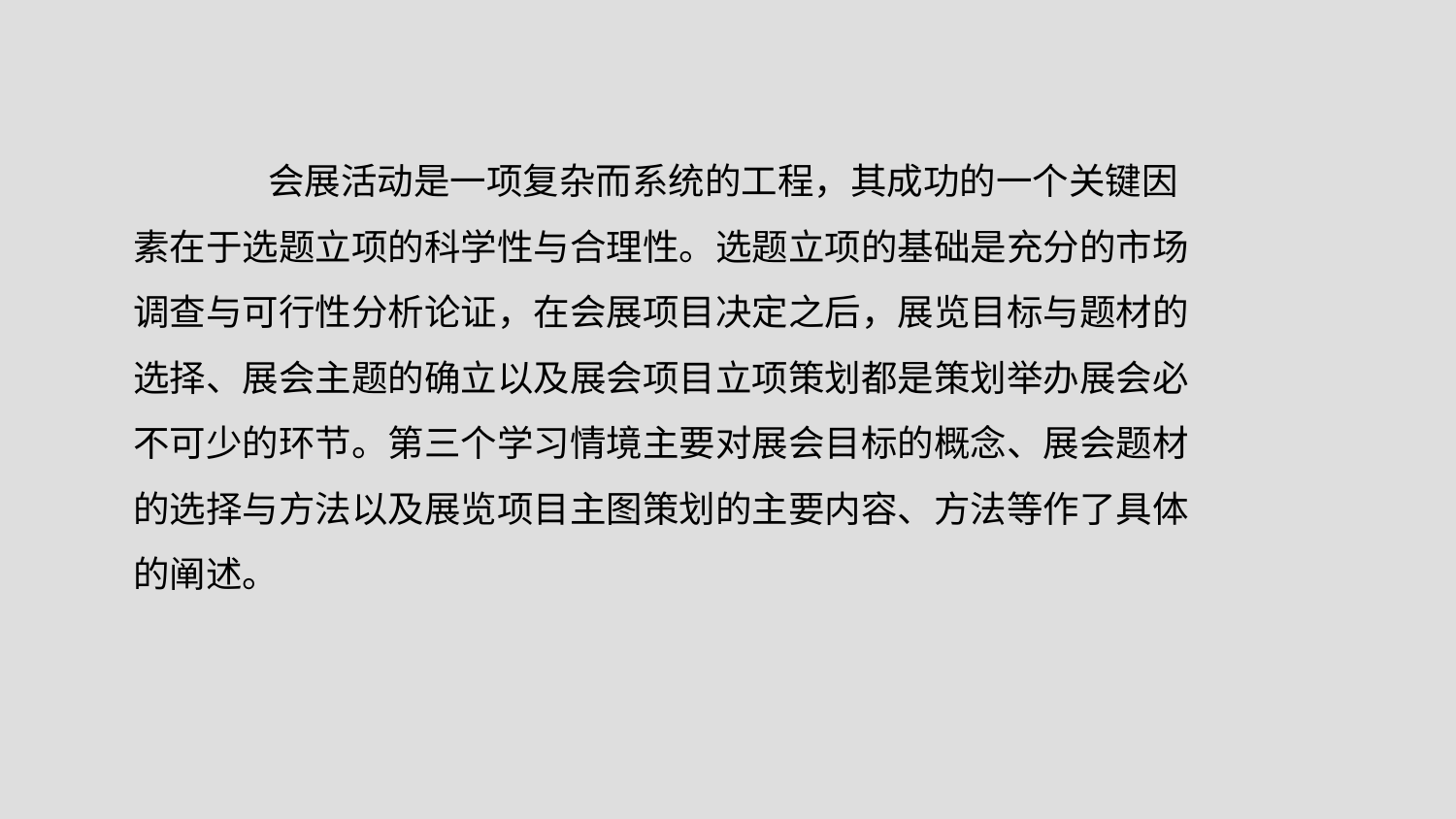

会展活动是一项复杂而系统的工程，其成功的一个关键因素在于选题立项的科学性与合理性。选题立项的基础是充分的市场调查与可行性分析论证，在会展项目决定之后，展览目标与题材的选择、展会主题的确立以及展会项目立项策划都是策划举办展会必不可少的环节。第三个学习情境主要对展会目标的概念、展会题材的选择与方法以及展览项目主图策划的主要内容、方法等作了具体的阐述。